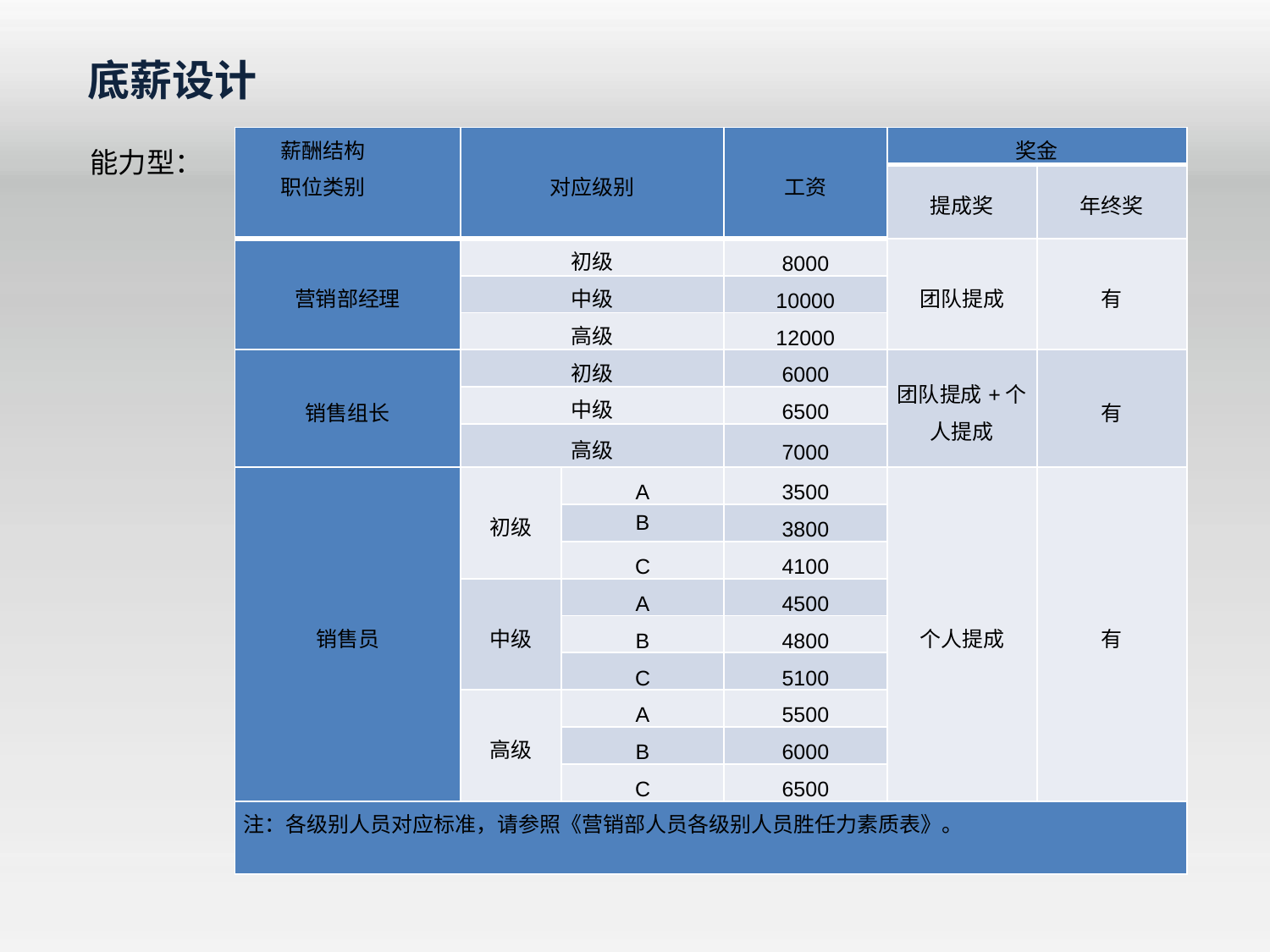

底薪设计
能力型：
| 薪酬结构 职位类别 | 对应级别 |  | 工资 | 奖金 |  |
| --- | --- | --- | --- | --- | --- |
|  |  |  |  | 提成奖 | 年终奖 |
| 营销部经理 | 初级 |  | 8000 | 团队提成 | 有 |
|  | 中级 |  | 10000 |  |  |
|  | 高级 |  | 12000 |  |  |
| 销售组长 | 初级 |  | 6000 | 团队提成+个人提成 | 有 |
|  | 中级 |  | 6500 |  |  |
|  | 高级 |  | 7000 |  |  |
| 销售员 | 初级 | A | 3500 | 个人提成 | 有 |
|  |  | B | 3800 |  |  |
|  |  | C | 4100 |  |  |
|  | 中级 | A | 4500 |  |  |
|  |  | B | 4800 |  |  |
|  |  | C | 5100 |  |  |
|  | 高级 | A | 5500 |  |  |
|  |  | B | 6000 |  |  |
|  |  | C | 6500 |  |  |
| 注：各级别人员对应标准，请参照《营销部人员各级别人员胜任力素质表》。 |  |  |  |  |  |